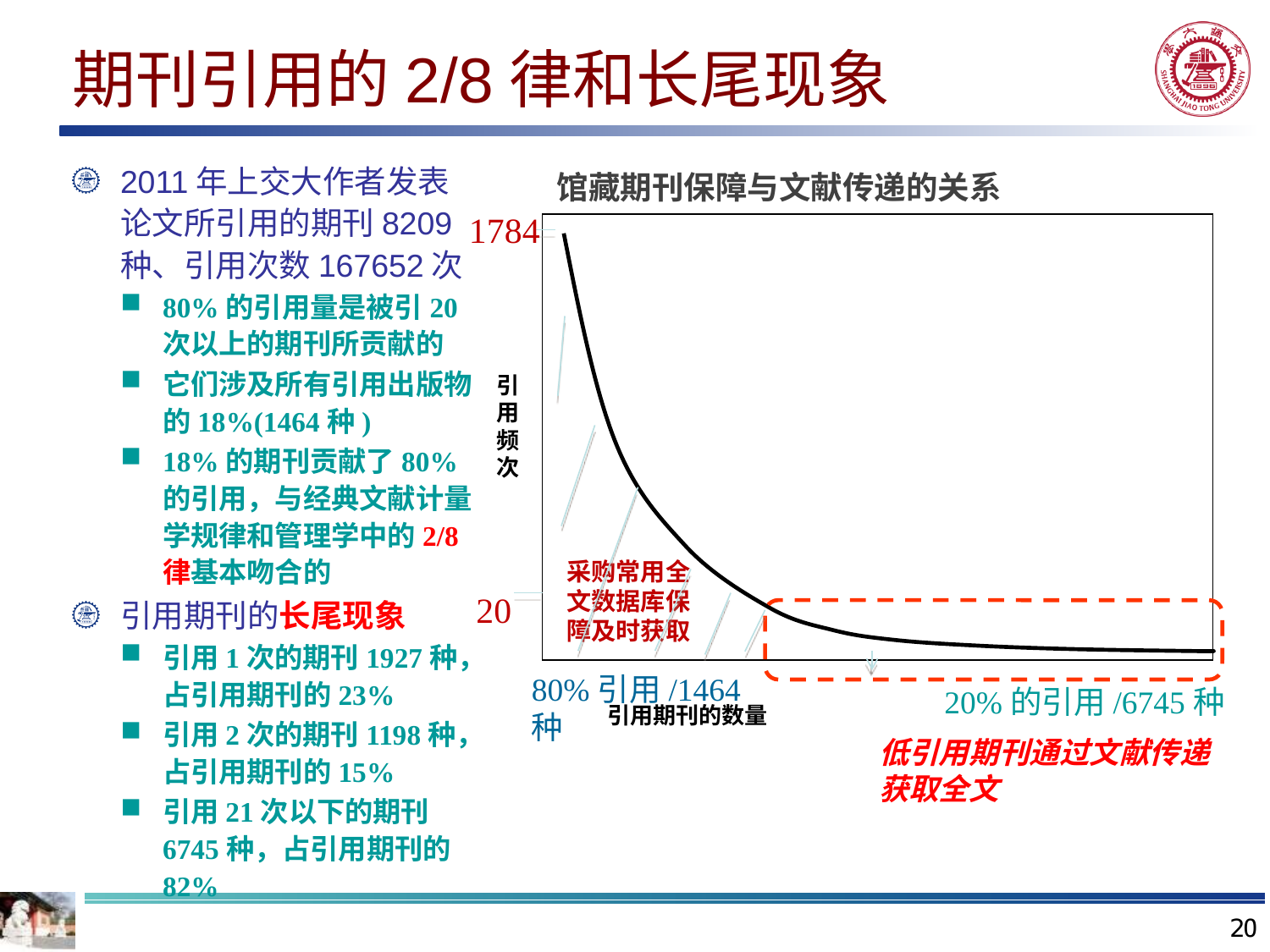

# 期刊引用的2/8律和长尾现象
2011年上交大作者发表论文所引用的期刊8209种、引用次数167652次
80%的引用量是被引20次以上的期刊所贡献的
它们涉及所有引用出版物的18%(1464种)
18%的期刊贡献了80%的引用，与经典文献计量学规律和管理学中的2/8律基本吻合的
引用期刊的长尾现象
引用1次的期刊1927种，占引用期刊的23%
引用2次的期刊1198种，占引用期刊的15%
引用21次以下的期刊6745种，占引用期刊的82%

馆藏期刊保障与文献传递的关系

引用频次

采购常用全文数据库保障及时获取
引用期刊的数量
低引用期刊通过文献传递获取全文
1784
20
80%引用/1464种
20%的引用/6745种
20